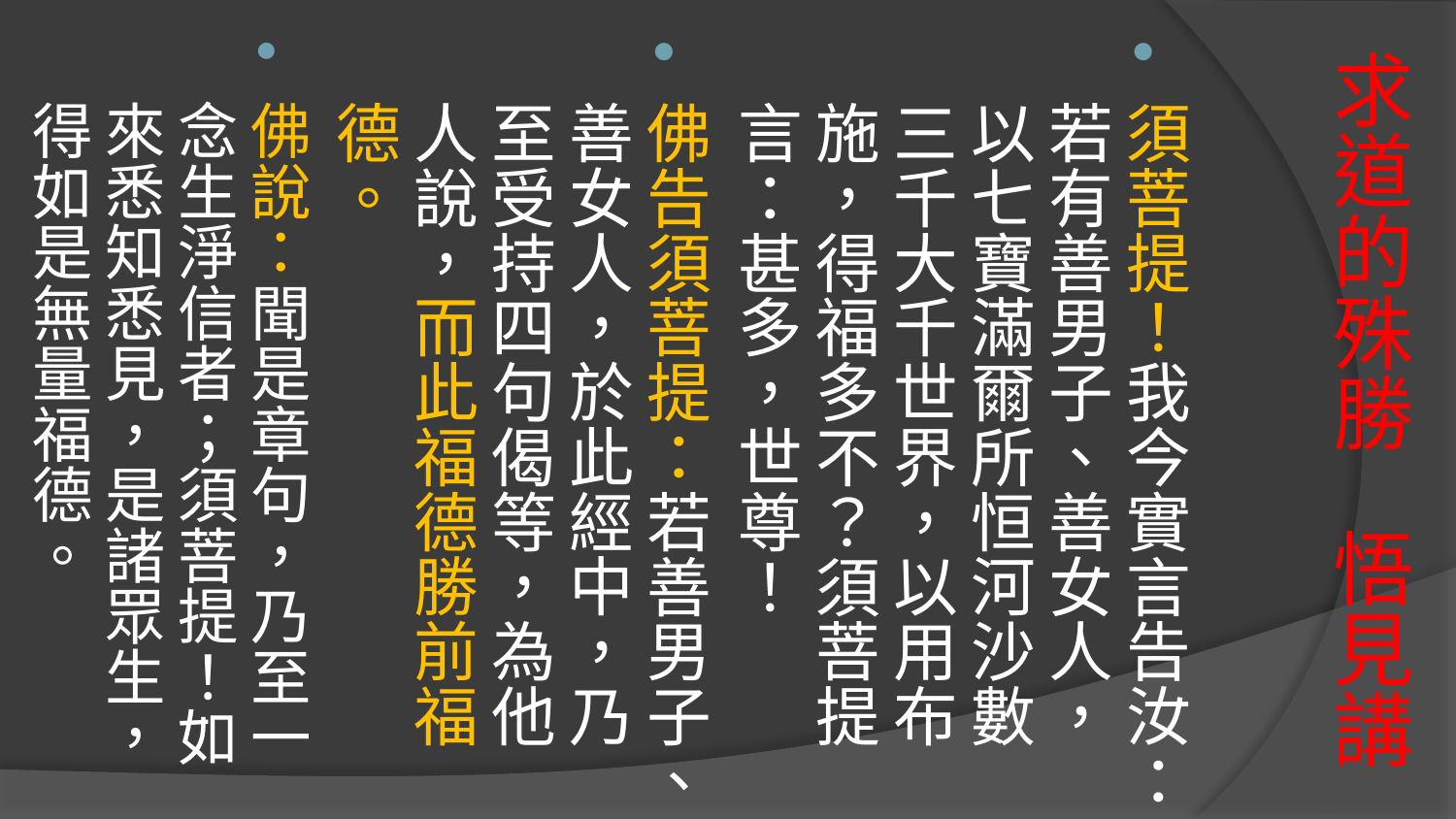

須菩提！我今實言告汝：若有善男子、善女人，以七寶滿爾所恒河沙數三千大千世界，以用布施，得福多不？須菩提言：甚多，世尊！
佛告須菩提：若善男子、善女人，於此經中，乃至受持四句偈等，為他人說，而此福德勝前福德。
佛說：聞是章句，乃至一念生淨信者；須菩提！如來悉知悉見，是諸眾生，得如是無量福德。
# 求道的殊勝    悟見講